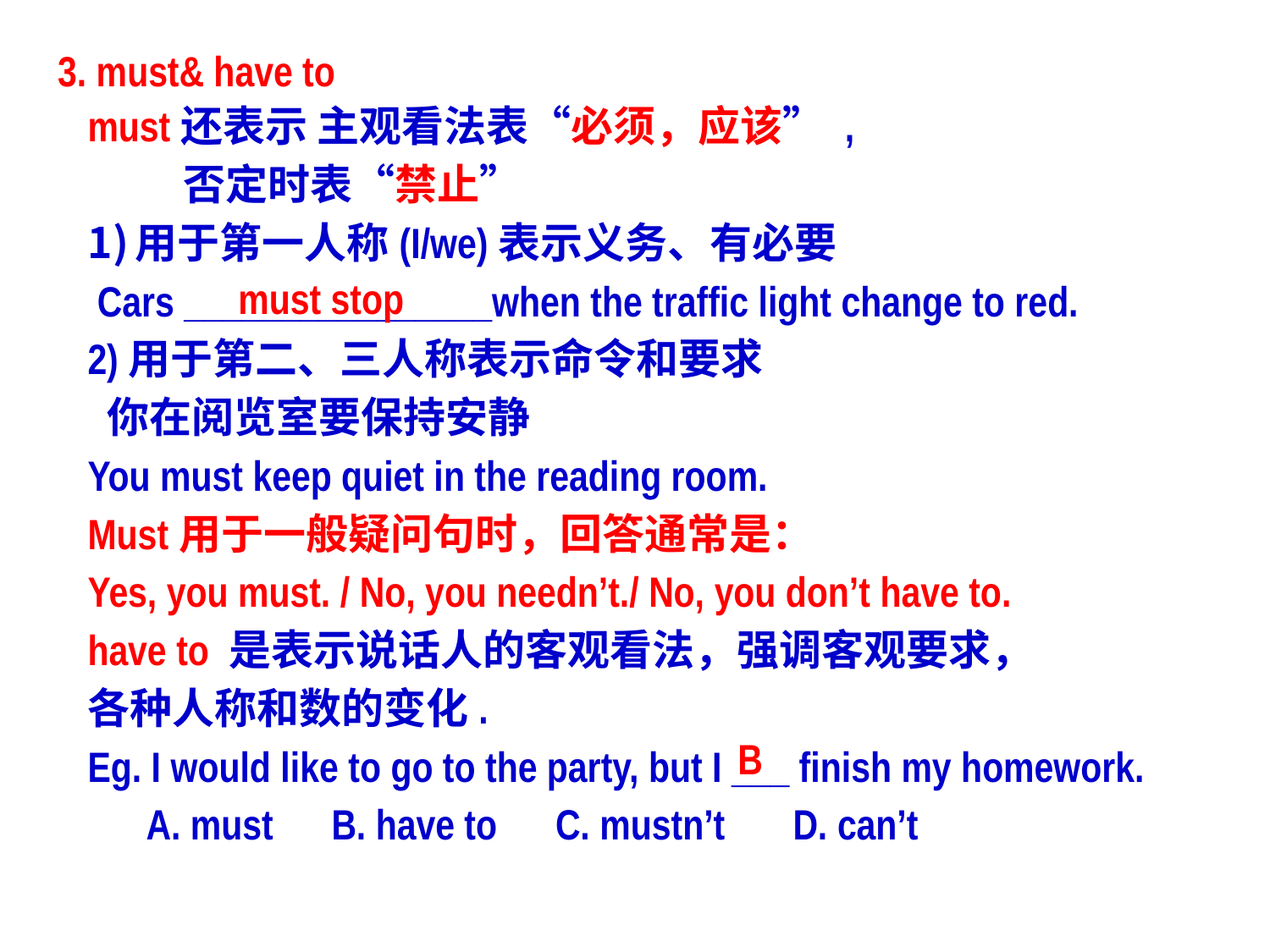

3. must& have to
must还表示 主观看法表“必须，应该” ,
         否定时表“禁止”
用于第一人称(I/we)表示义务、有必要
 Cars ________________when the traffic light change to red.
2)用于第二、三人称表示命令和要求
 你在阅览室要保持安静
You must keep quiet in the reading room.
Must用于一般疑问句时，回答通常是：
Yes, you must. / No, you needn’t./ No, you don’t have to.
have to 是表示说话人的客观看法，强调客观要求，
各种人称和数的变化.
Eg. I would like to go to the party, but I ___ finish my homework.
      A. must      B. have to      C. mustn’t       D. can’t

must stop
B